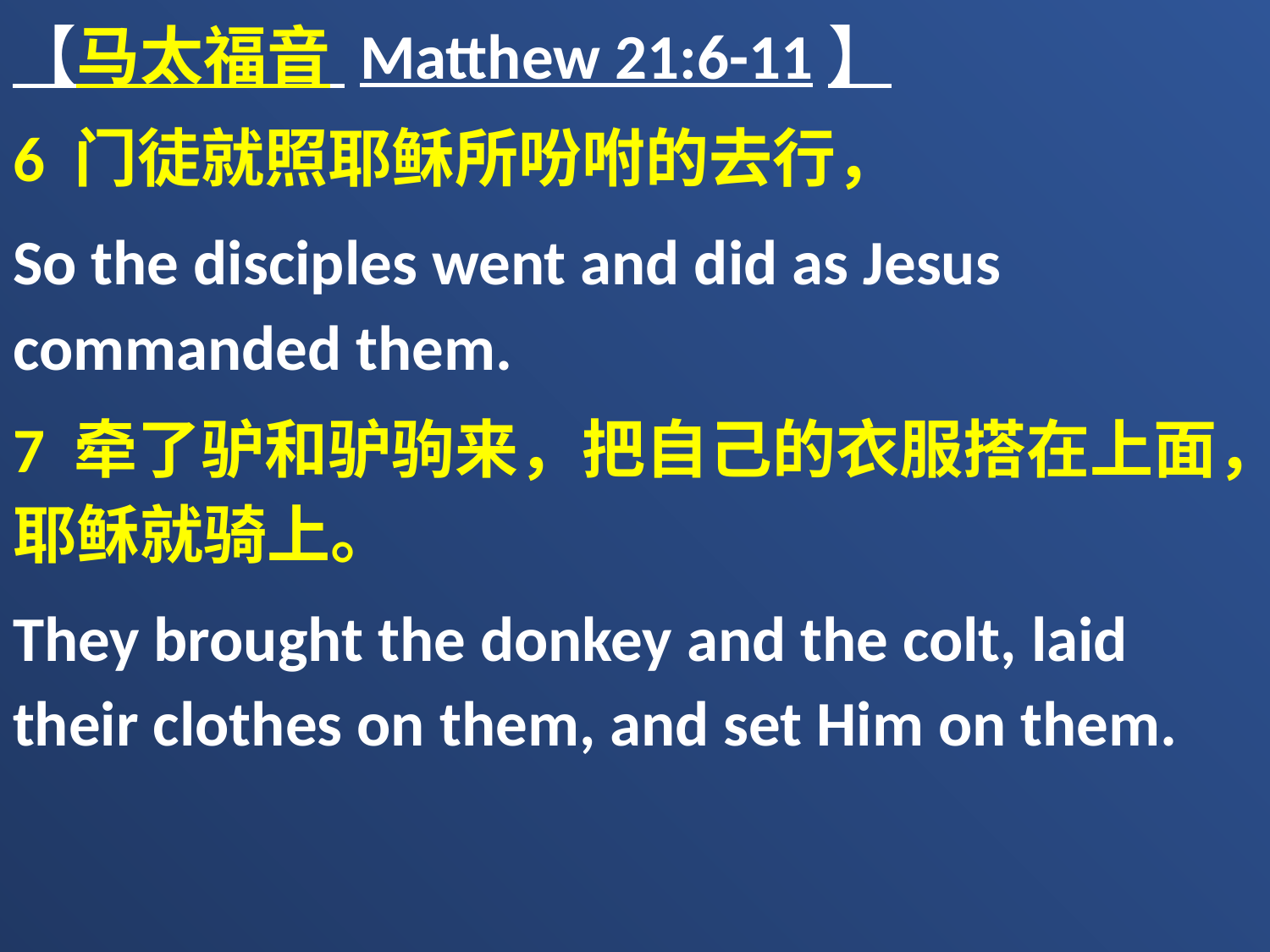

【马太福音 Matthew 21:6-11】
6 门徒就照耶稣所吩咐的去行，
So the disciples went and did as Jesus commanded them.
7 牵了驴和驴驹来，把自己的衣服搭在上面，耶稣就骑上。
They brought the donkey and the colt, laid their clothes on them, and set Him on them.